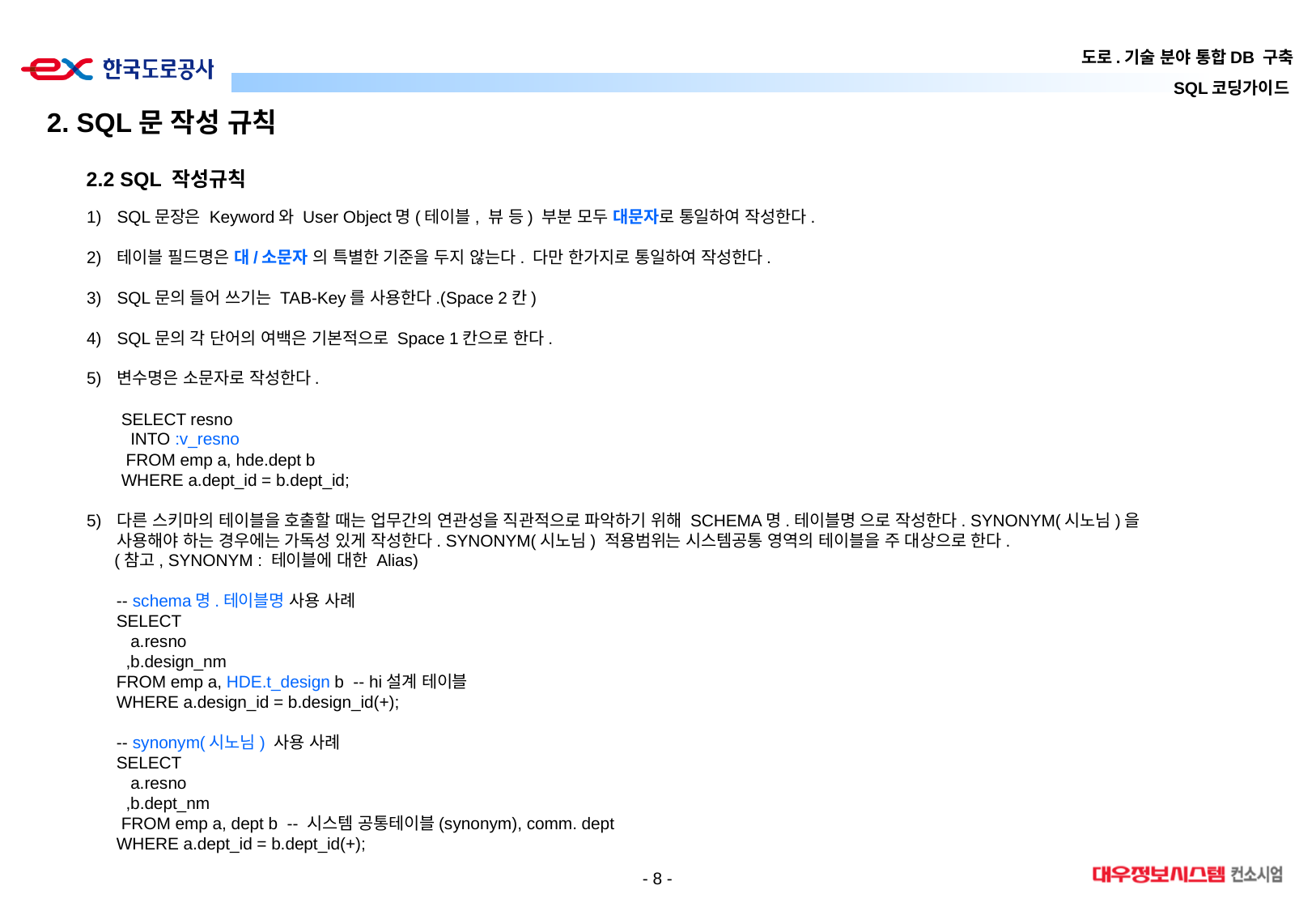

2. SQL문 작성 규칙
2.2 SQL 작성규칙
SQL문장은 Keyword와 User Object명(테이블, 뷰 등) 부분 모두 대문자로 통일하여 작성한다.

테이블 필드명은 대/소문자 의 특별한 기준을 두지 않는다. 다만 한가지로 통일하여 작성한다.

SQL문의 들어 쓰기는 TAB-Key를 사용한다.(Space 2칸)

SQL문의 각 단어의 여백은 기본적으로 Space 1칸으로 한다.

변수명은 소문자로 작성한다.

 SELECT resno
   INTO :v_resno
  FROM emp a, hde.dept b
 WHERE a.dept_id = b.dept_id;

다른 스키마의 테이블을 호출할 때는 업무간의 연관성을 직관적으로 파악하기 위해 SCHEMA명.테이블명 으로 작성한다. SYNONYM(시노님)을 사용해야 하는 경우에는 가독성 있게 작성한다. SYNONYM(시노님) 적용범위는 시스템공통 영역의 테이블을 주 대상으로 한다.
      (참고, SYNONYM : 테이블에 대한 Alias)

-- schema명.테이블명 사용 사례
SELECT
   a.resno
  ,b.design_nm
FROM emp a, HDE.t_design b  -- hi설계 테이블
WHERE a.design_id = b.design_id(+);

-- synonym(시노님) 사용 사례
SELECT
   a.resno
  ,b.dept_nm
 FROM emp a, dept b  -- 시스템 공통테이블(synonym), comm. dept
WHERE a.dept_id = b.dept_id(+);